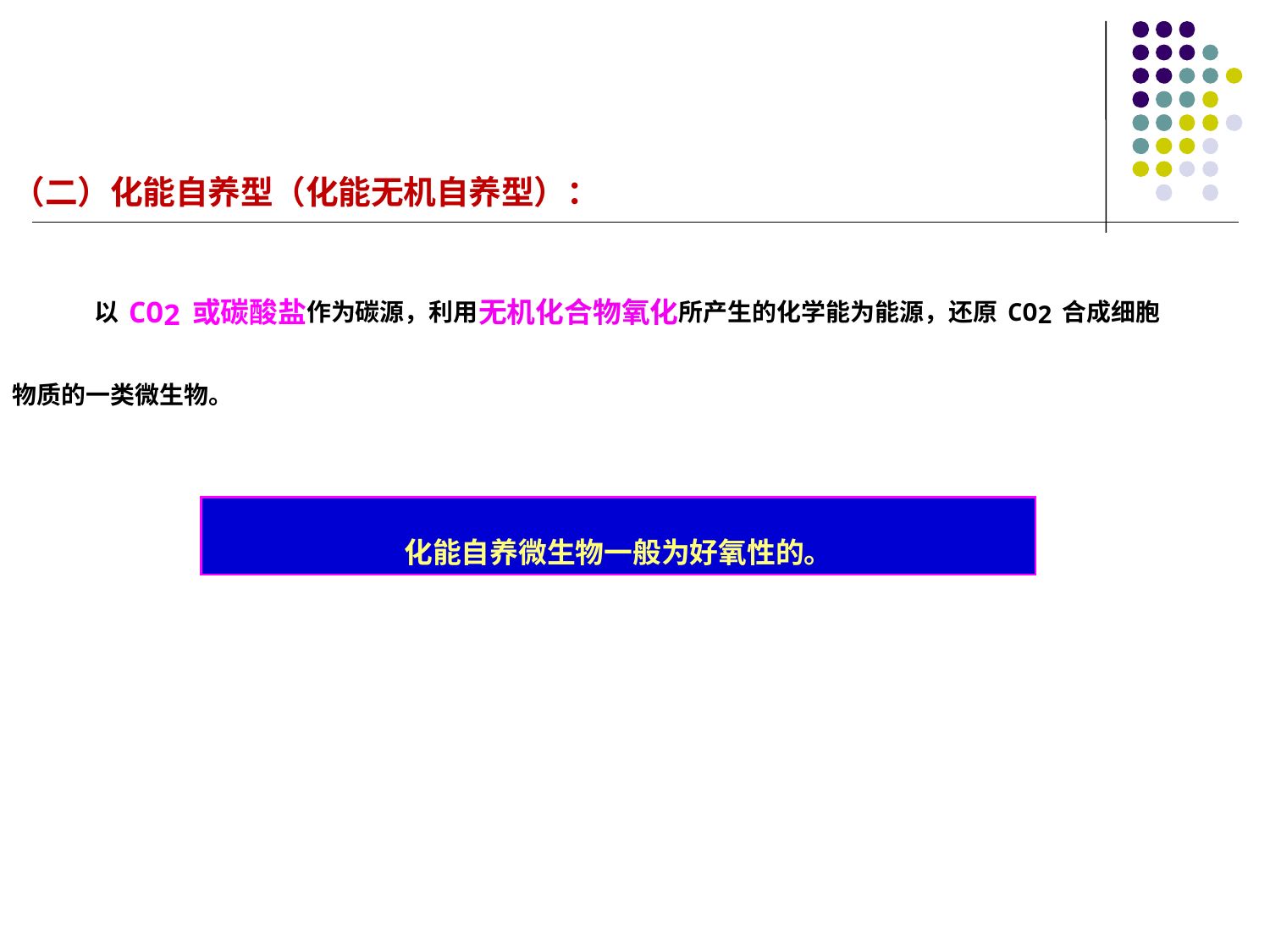

（二）化能自养型（化能无机自养型）：
                                           以CO2或碳酸盐作为碳源，利用无机化合物氧化所产生的化学能为能源，还原CO2合成细胞物质的一类微生物。
化能自养微生物一般为好氧性的。